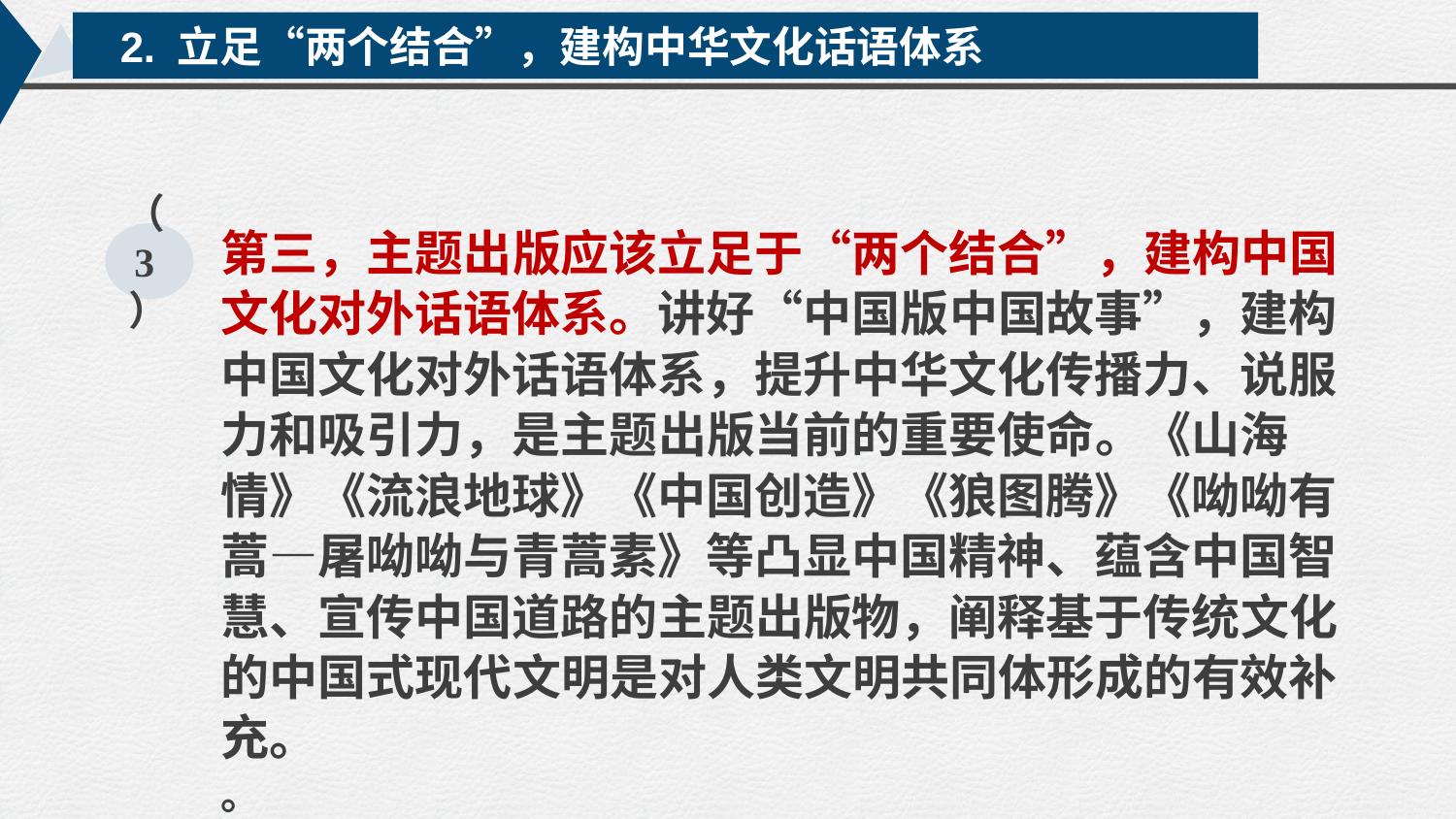

2. 立足“两个结合”，建构中华文化话语体系

第三，主题出版应该立足于“两个结合”，建构中国文化对外话语体系。讲好“中国版中国故事”，建构中国文化对外话语体系，提升中华文化传播力、说服力和吸引力，是主题出版当前的重要使命。《山海情》《流浪地球》《中国创造》《狼图腾》《呦呦有蒿—屠呦呦与青蒿素》等凸显中国精神、蕴含中国智慧、宣传中国道路的主题出版物，阐释基于传统文化的中国式现代文明是对人类文明共同体形成的有效补充。
。

（3）